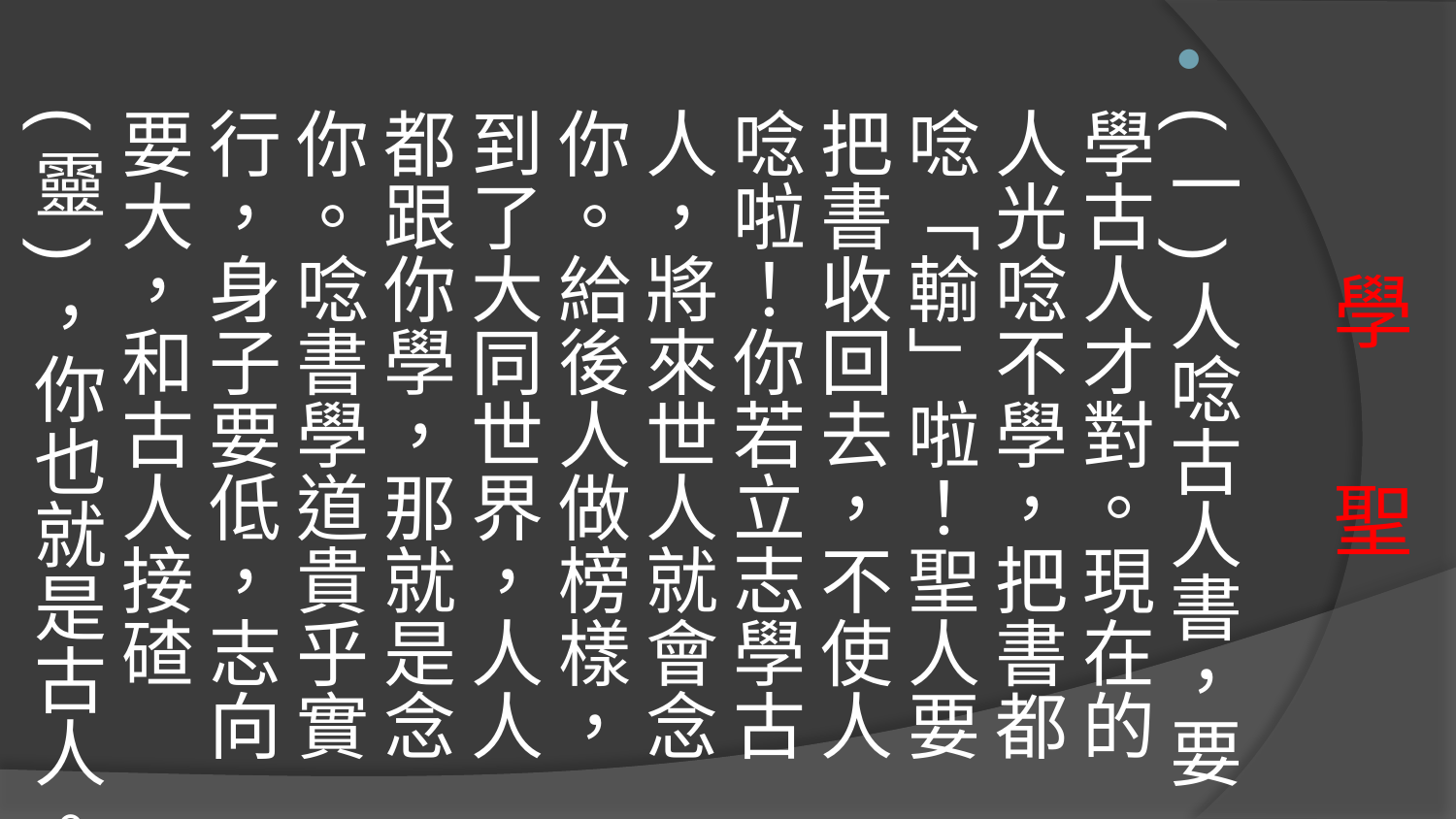

(一)人唸古人書，要學古人才對。現在的人光唸不學，把書都唸「輸」啦！聖人要把書收回去，不使人唸啦！你若立志學古人，將來世人就會念你。給後人做榜樣，到了大同世界，人人都跟你學，那就是念你。唸書學道貴乎實行，身子要低，志向要大，和古人接碴(靈)，你也就是古人。
# 學       聖